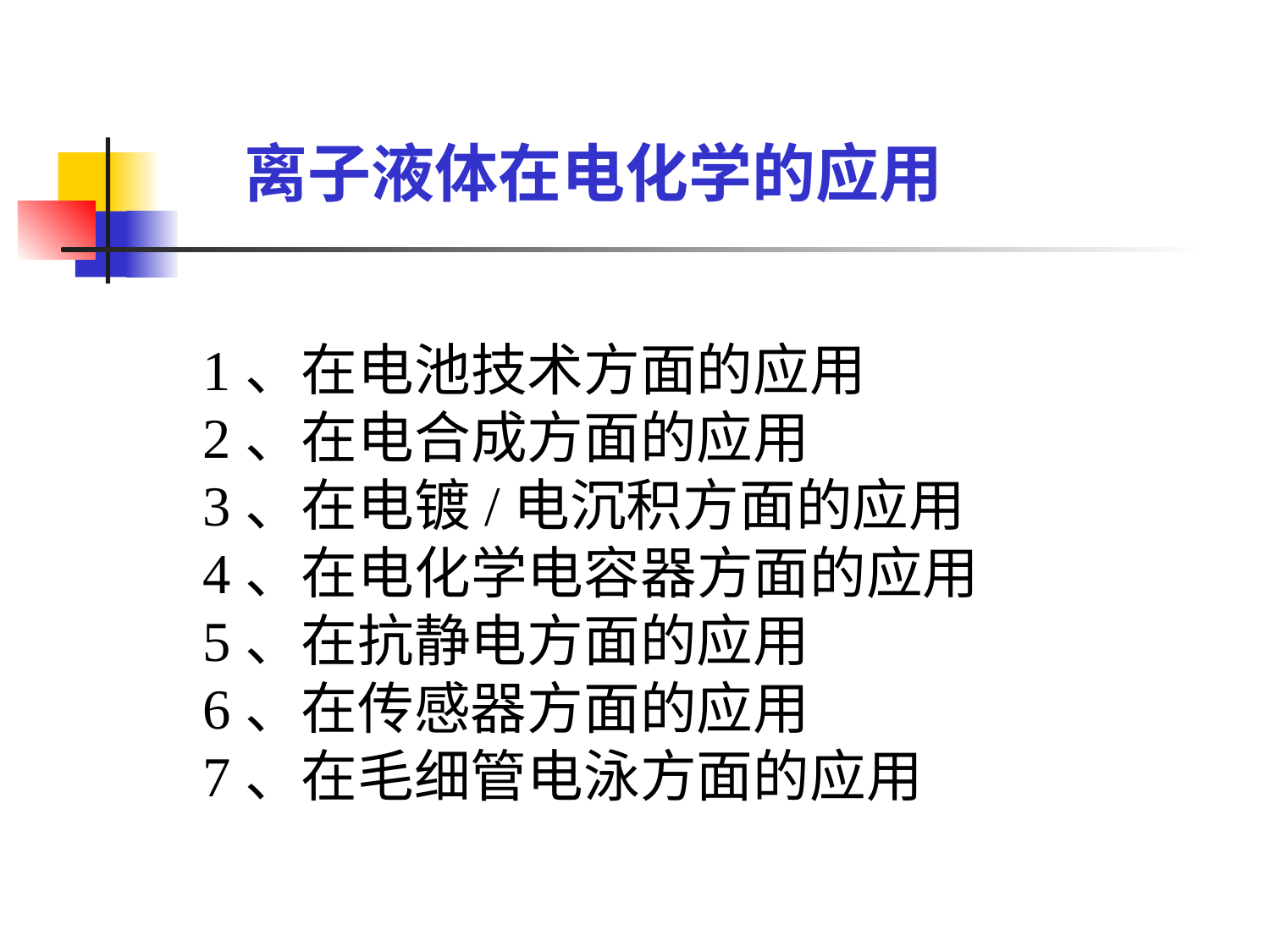

离子液体在电化学的应用
1、在电池技术方面的应用
2、在电合成方面的应用
3、在电镀/电沉积方面的应用
4、在电化学电容器方面的应用
5、在抗静电方面的应用
6、在传感器方面的应用
7、在毛细管电泳方面的应用